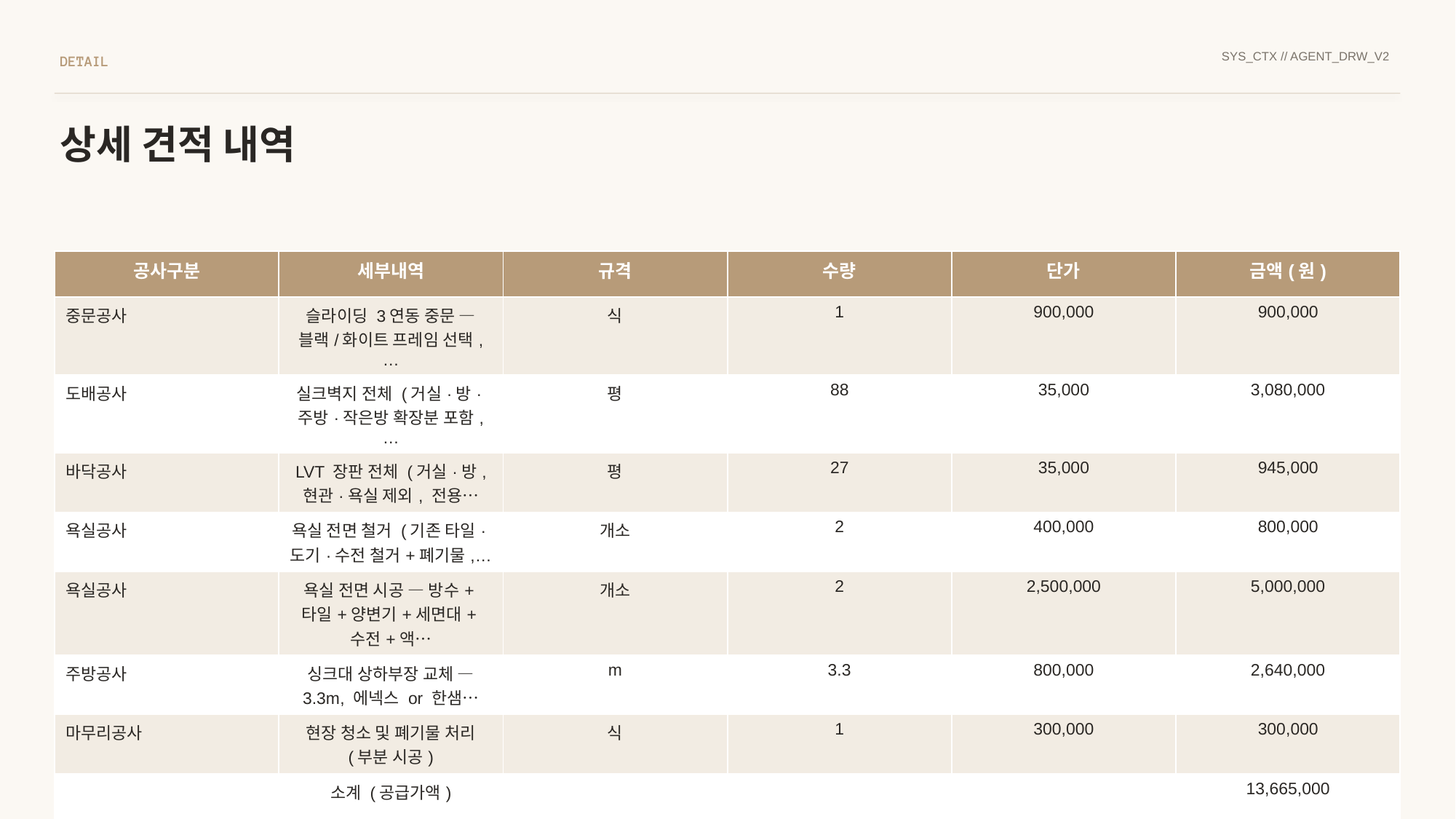

SYS_CTX // AGENT_DRW_V2
DETAIL

상세 견적 내역
| 공사구분 | 세부내역 | 규격 | 수량 | 단가 | 금액(원) |
| --- | --- | --- | --- | --- | --- |
| 중문공사 | 슬라이딩 3연동 중문 — 블랙/화이트 프레임 선택, … | 식 | 1 | 900,000 | 900,000 |
| 도배공사 | 실크벽지 전체 (거실·방·주방·작은방 확장분 포함, … | 평 | 88 | 35,000 | 3,080,000 |
| 바닥공사 | LVT 장판 전체 (거실·방, 현관·욕실 제외, 전용… | 평 | 27 | 35,000 | 945,000 |
| 욕실공사 | 욕실 전면 철거 (기존 타일·도기·수전 철거+폐기물,… | 개소 | 2 | 400,000 | 800,000 |
| 욕실공사 | 욕실 전면 시공 — 방수+타일+양변기+세면대+수전+액… | 개소 | 2 | 2,500,000 | 5,000,000 |
| 주방공사 | 싱크대 상하부장 교체 — 3.3m, 에넥스 or 한샘… | m | 3.3 | 800,000 | 2,640,000 |
| 마무리공사 | 현장 청소 및 폐기물 처리 (부분 시공) | 식 | 1 | 300,000 | 300,000 |
|  | 소계 (공급가액) |  |  |  | 13,665,000 |
|  | 기업이윤·공과잡비(15%) |  |  |  | 2,049,750 |
|  | 총 합계 (VAT 별도) |  |  |  | 15,714,750 |